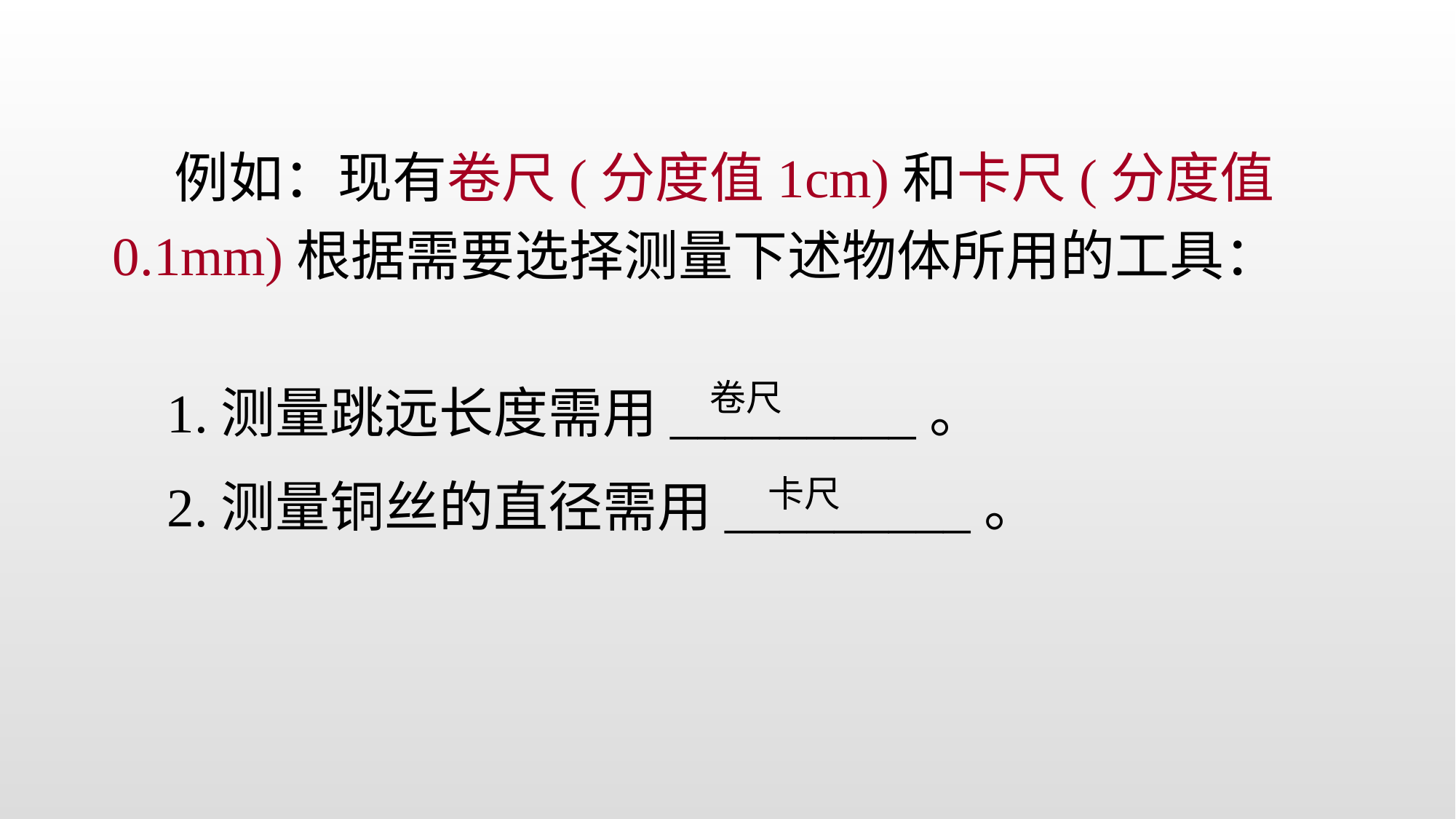

例如：现有卷尺(分度值1cm)和卡尺(分度值0.1mm)根据需要选择测量下述物体所用的工具：

    1.测量跳远长度需用_________。
    2.测量铜丝的直径需用_________。
卷尺
卡尺